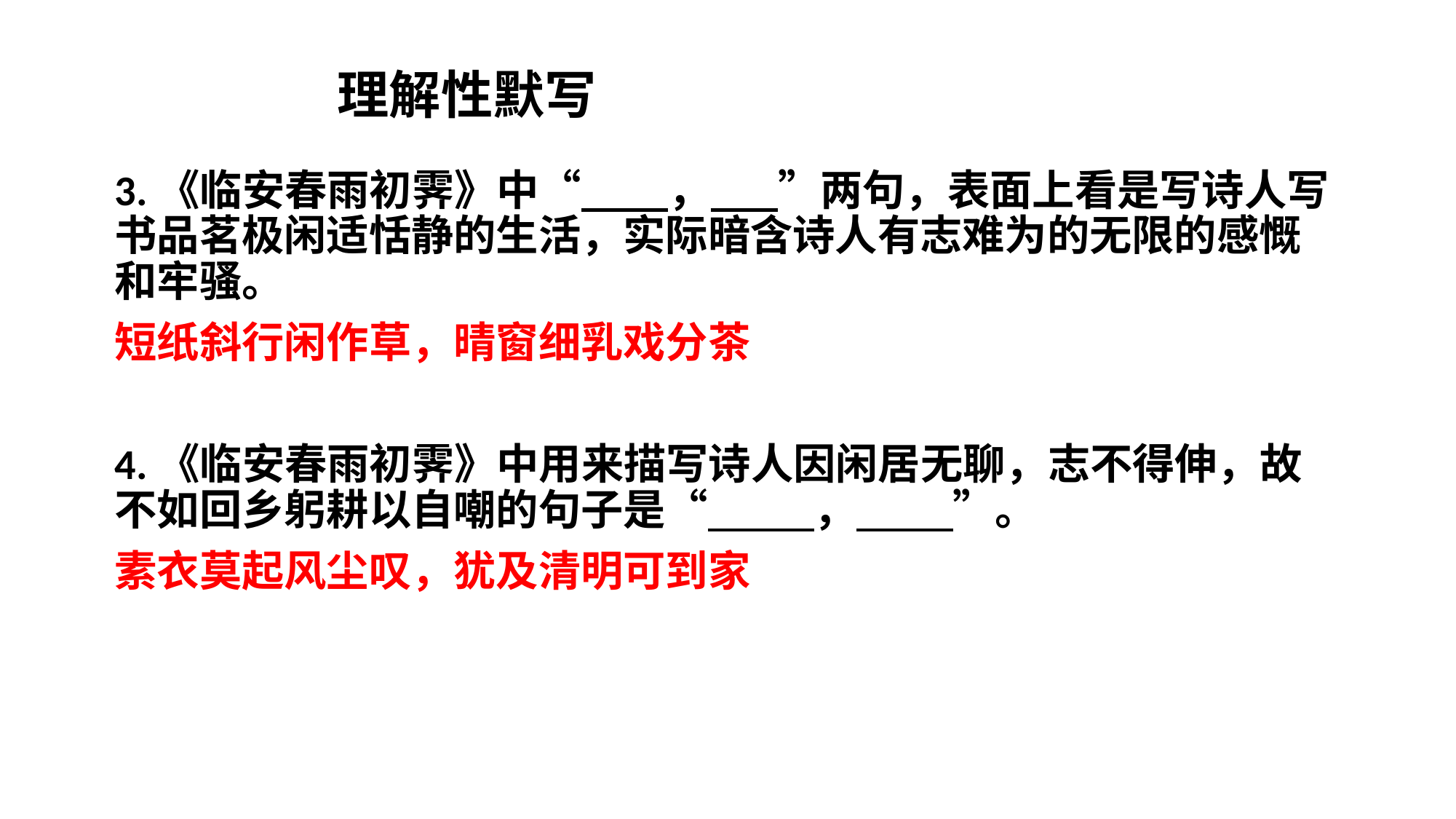

# 理解性默写
3.《临安春雨初霁》中“         ，       ”两句，表面上看是写诗人写书品茗极闲适恬静的生活，实际暗含诗人有志难为的无限的感慨和牢骚。
短纸斜行闲作草，晴窗细乳戏分茶

4.《临安春雨初霁》中用来描写诗人因闲居无聊，志不得伸，故不如回乡躬耕以自嘲的句子是“           ，          ”。
素衣莫起风尘叹，犹及清明可到家